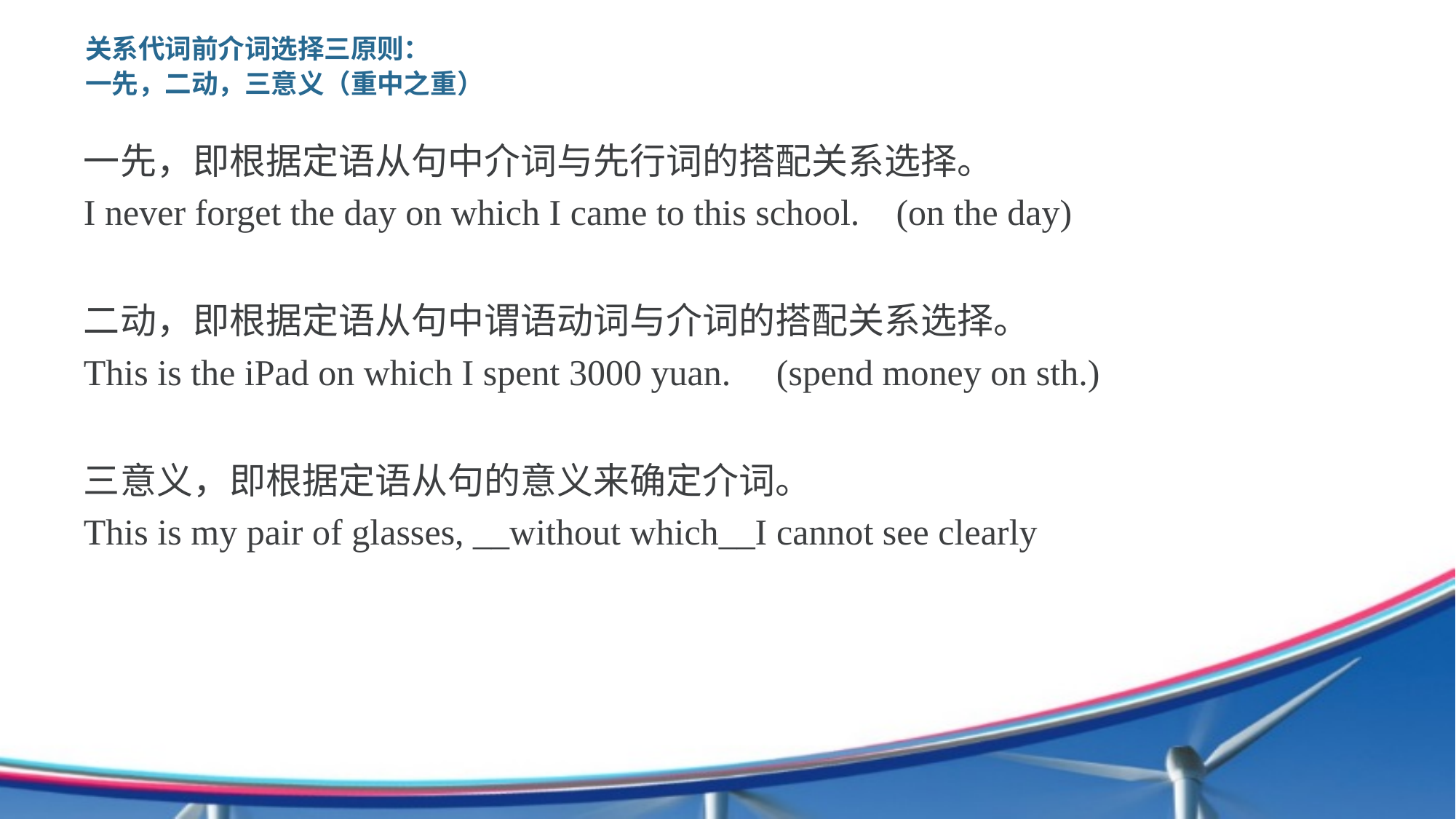

# 关系代词前介词选择三原则： 一先，二动，三意义（重中之重）
一先，即根据定语从句中介词与先行词的搭配关系选择。
I never forget the day on which I came to this school.    (on the day)

二动，即根据定语从句中谓语动词与介词的搭配关系选择。
This is the iPad on which I spent 3000 yuan.     (spend money on sth.)

三意义，即根据定语从句的意义来确定介词。
This is my pair of glasses, __without which__I cannot see clearly